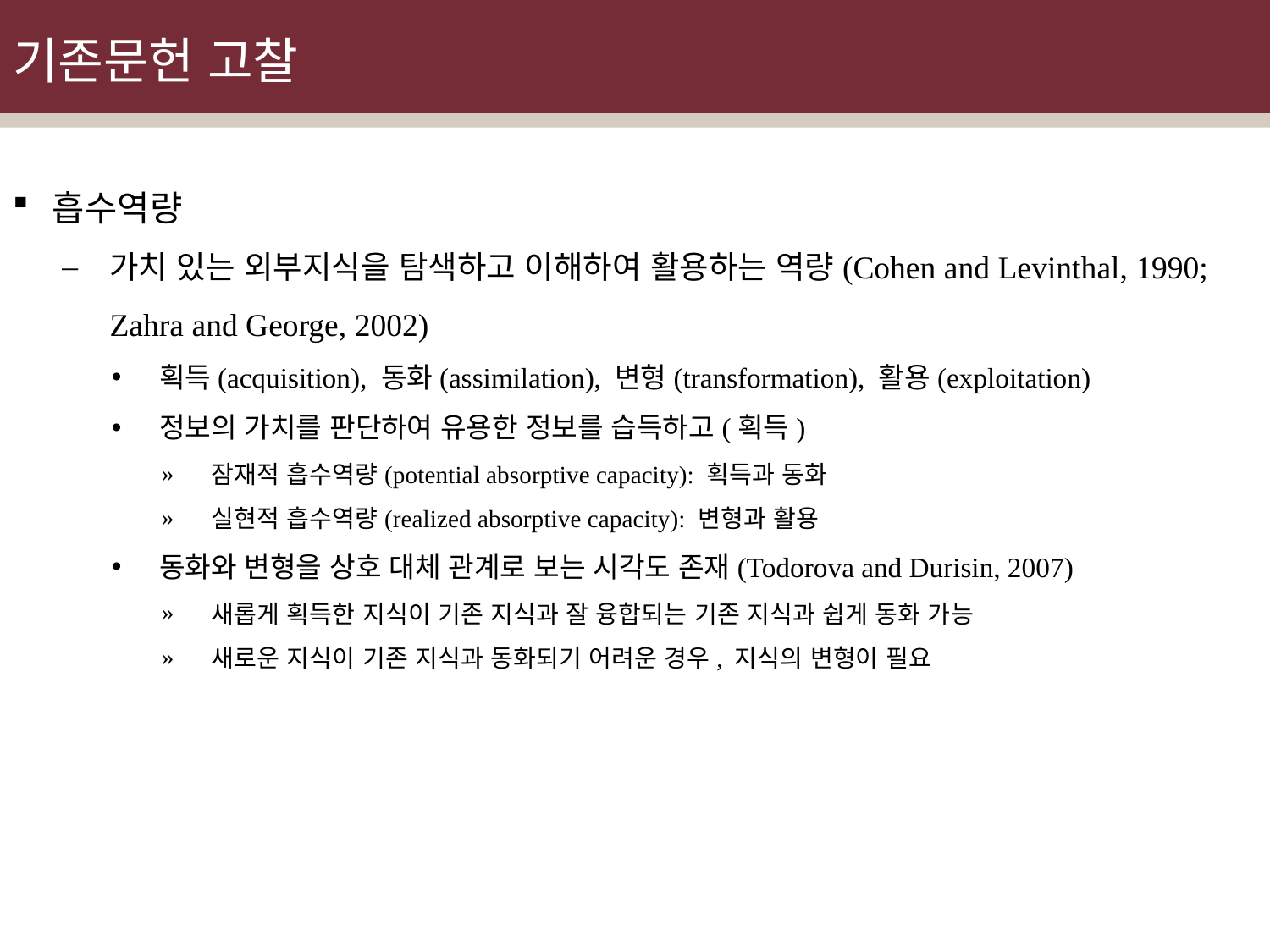

기존문헌 고찰

흡수역량
가치 있는 외부지식을 탐색하고 이해하여 활용하는 역량(Cohen and Levinthal, 1990; Zahra and George, 2002)
획득(acquisition), 동화(assimilation), 변형(transformation), 활용(exploitation)
정보의 가치를 판단하여 유용한 정보를 습득하고(획득)
잠재적 흡수역량(potential absorptive capacity): 획득과 동화
실현적 흡수역량(realized absorptive capacity): 변형과 활용
동화와 변형을 상호 대체 관계로 보는 시각도 존재(Todorova and Durisin, 2007)
새롭게 획득한 지식이 기존 지식과 잘 융합되는 기존 지식과 쉽게 동화 가능
새로운 지식이 기존 지식과 동화되기 어려운 경우, 지식의 변형이 필요